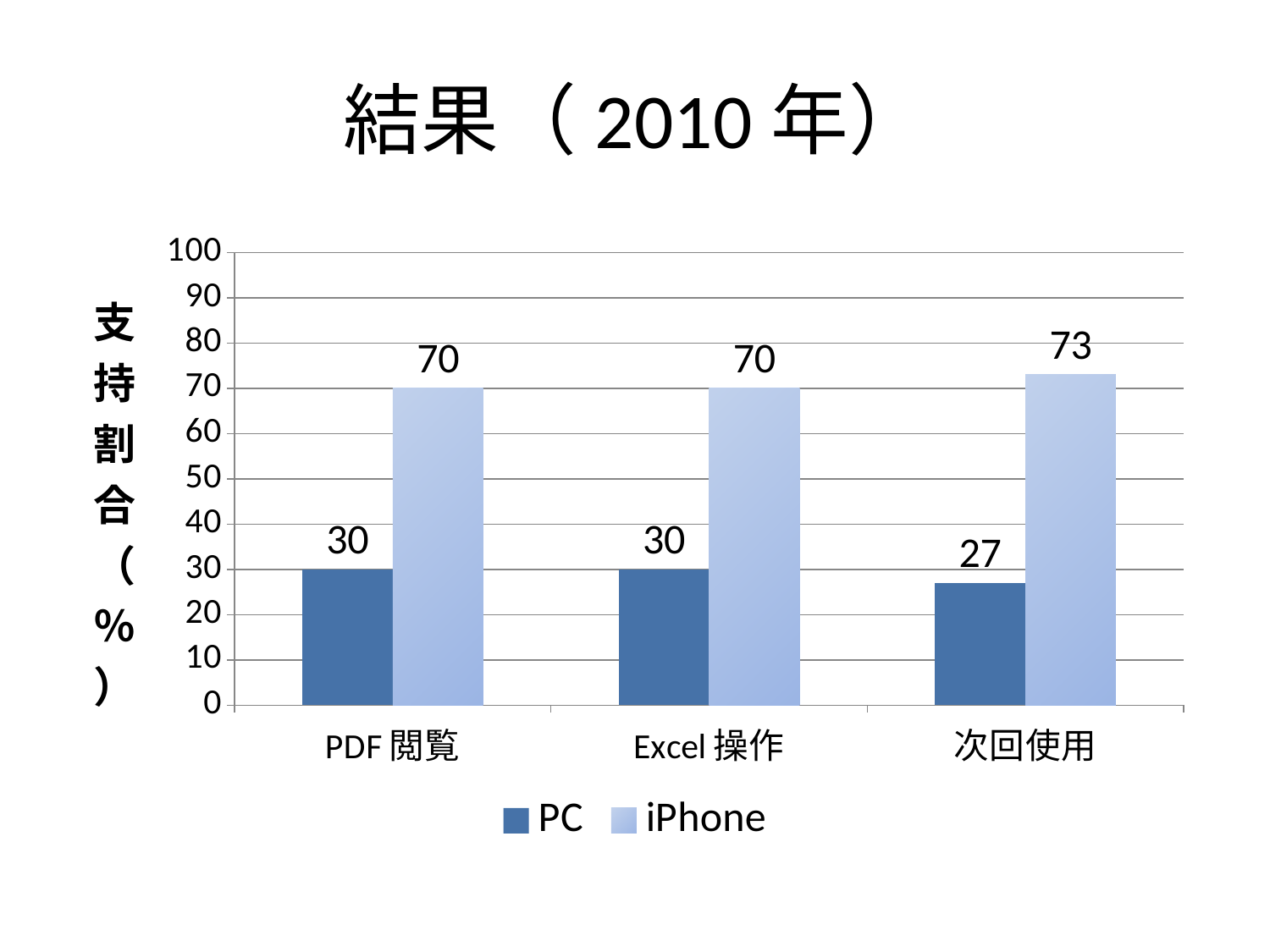

# 結果（2010年）

### Chart

| Category | PC | iPhone |
|---|---|---|
| PDF閲覧 | 30.0 | 70.0 |
| Excel操作 | 30.0 | 70.0 |
| 次回使用 | 27.0 | 73.0 |